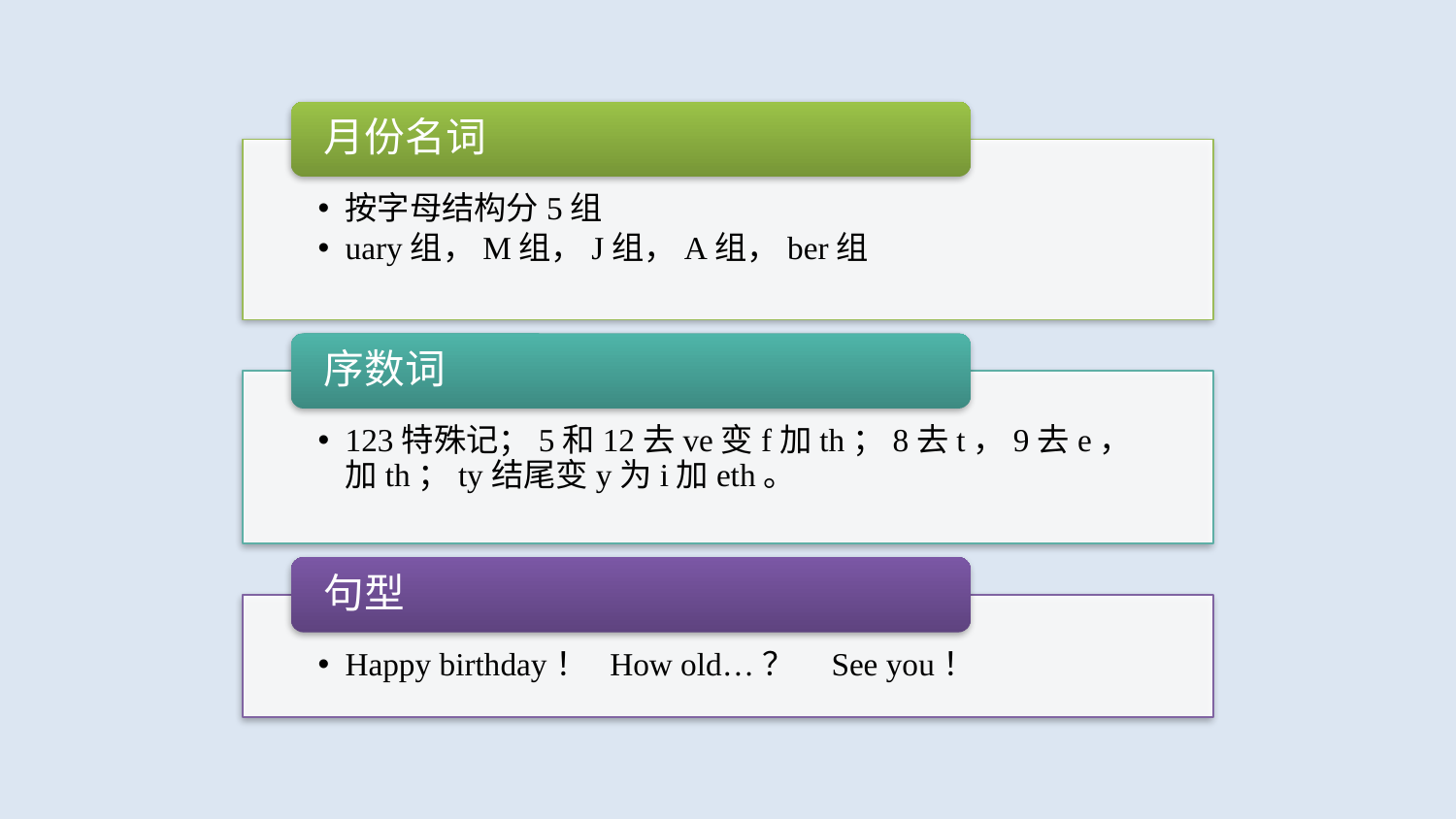

按字母结构分5组
uary组，M组，J组，A组，ber组
月份名词
123特殊记；5和12去ve变f加th；8去t，9去e，加th；ty结尾变y为i加eth。
序数词
Happy birthday！  How old…？    See you！
句型